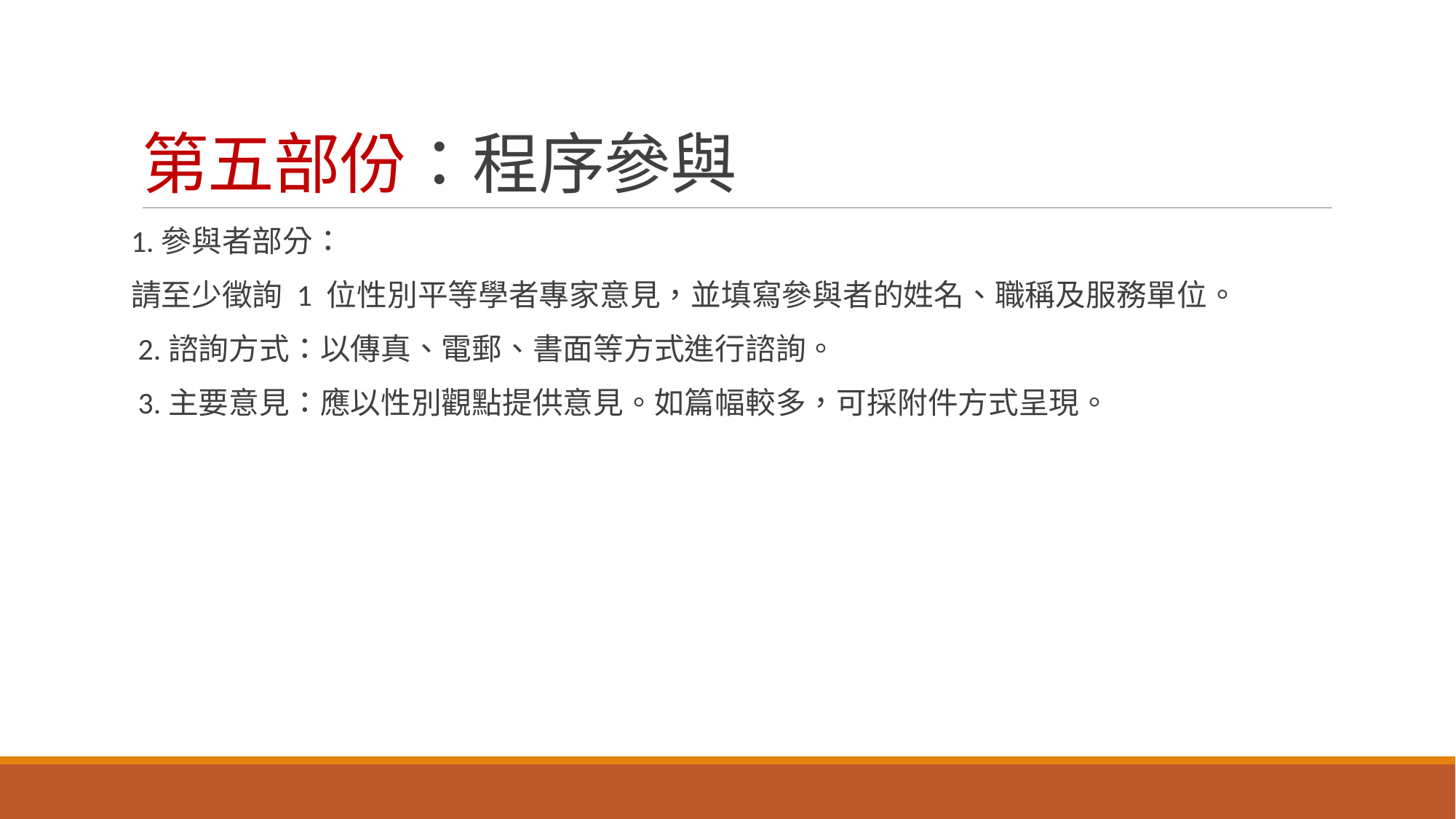

# 第五部份：程序參與
1.參與者部分：
請至少徵詢 1 位性別平等學者專家意見，並填寫參與者的姓名、職稱及服務單位。
 2.諮詢方式：以傳真、電郵、書面等方式進行諮詢。
 3.主要意見：應以性別觀點提供意見。如篇幅較多，可採附件方式呈現。